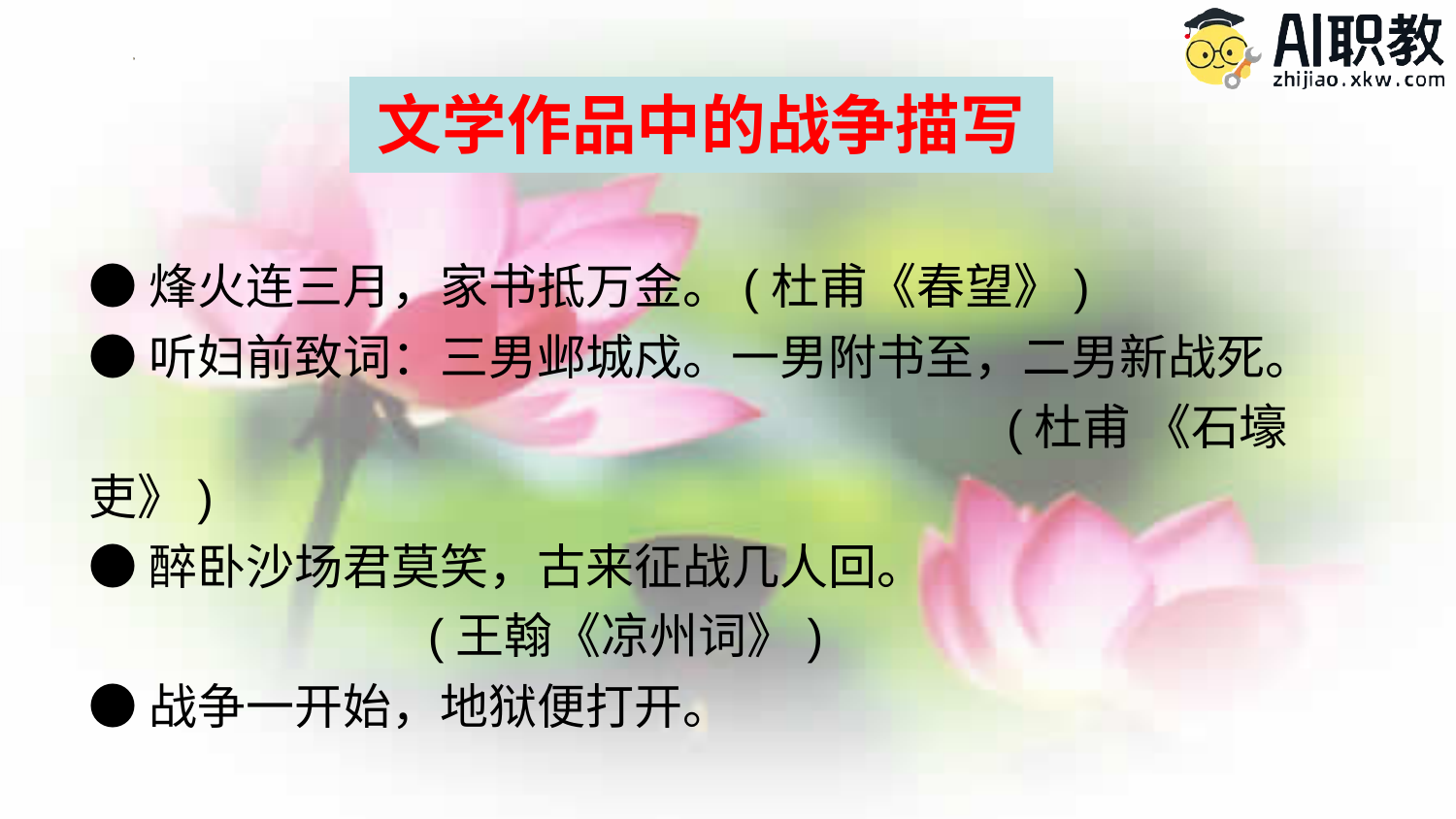

文学作品中的战争描写
●烽火连三月，家书抵万金。(杜甫《春望》)
●听妇前致词：三男邺城戍。一男附书至，二男新战死。                                                                                      (杜甫 《石壕吏》)
●醉卧沙场君莫笑，古来征战几人回。                                                                     (王翰《凉州词》)
●战争一开始，地狱便打开。